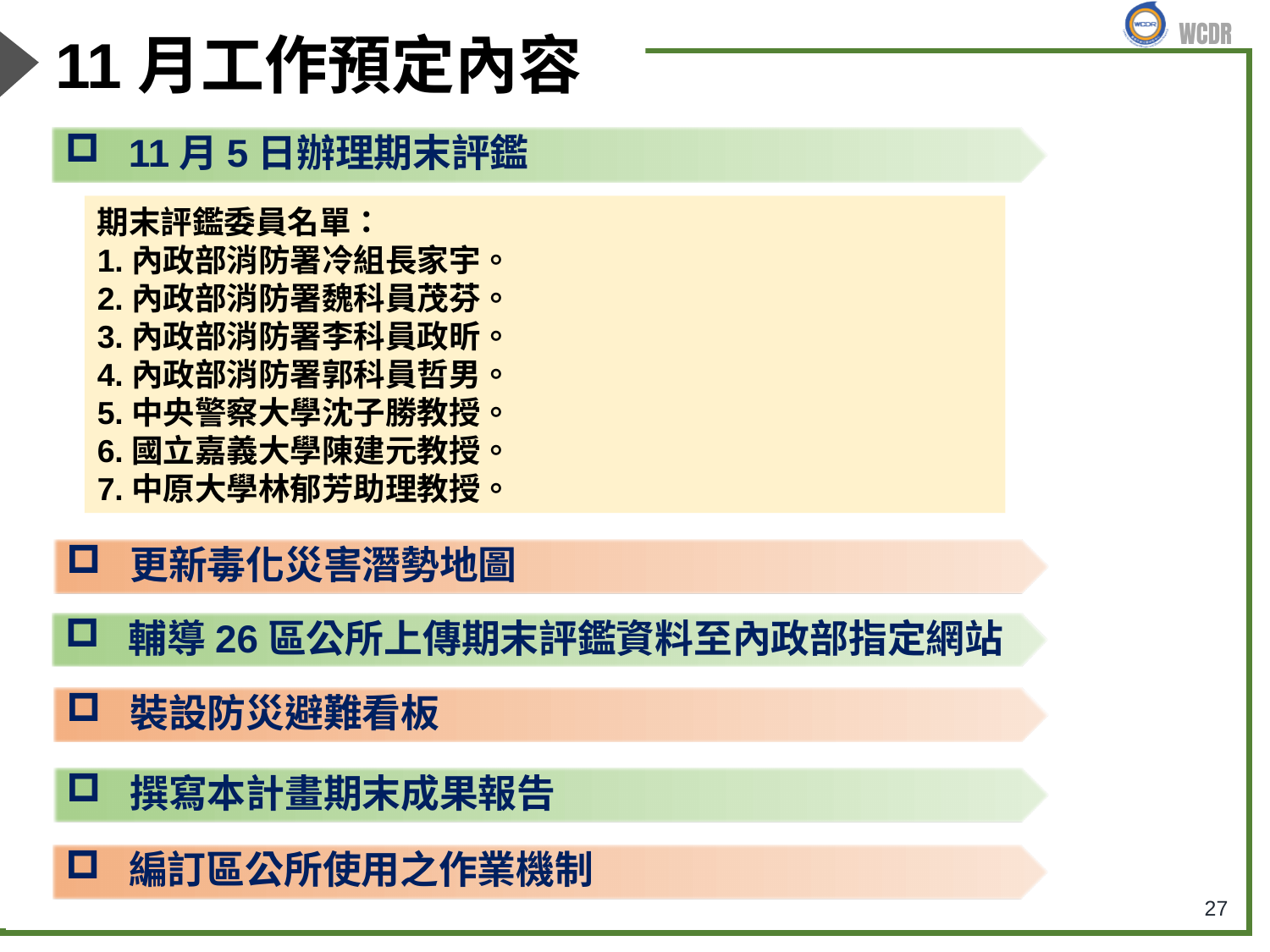

# 11月工作預定內容
11月5日辦理期末評鑑
期末評鑑委員名單：
1.內政部消防署冷組長家宇。
2.內政部消防署魏科員茂芬。
3.內政部消防署李科員政昕。
4.內政部消防署郭科員哲男。
5.中央警察大學沈子勝教授。
6.國立嘉義大學陳建元教授。
7.中原大學林郁芳助理教授。
更新毒化災害潛勢地圖
輔導26區公所上傳期末評鑑資料至內政部指定網站
裝設防災避難看板
撰寫本計畫期末成果報告
編訂區公所使用之作業機制
27